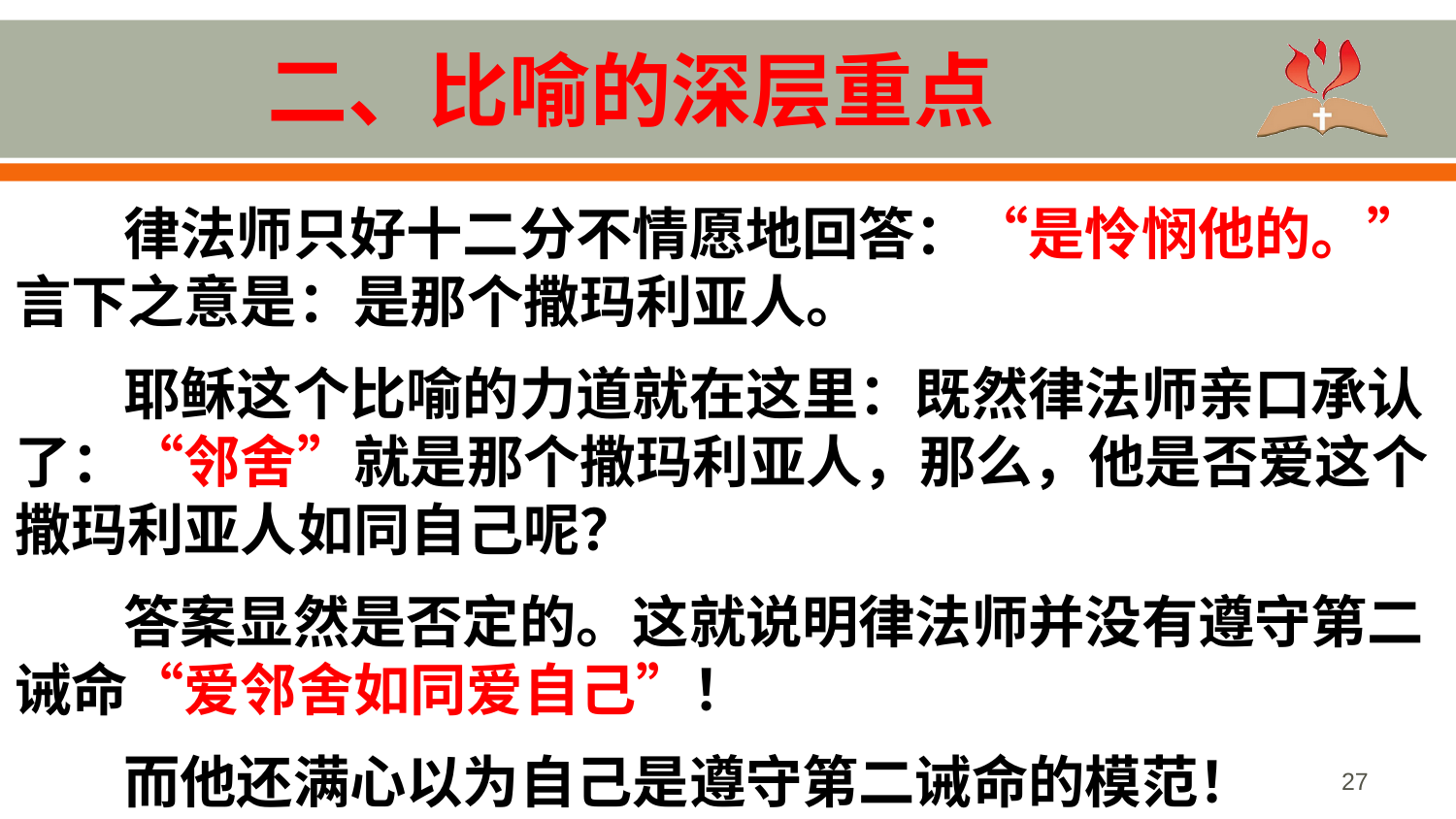

# 二、比喻的深层重点
律法师只好十二分不情愿地回答：“是怜悯他的。”言下之意是：是那个撒玛利亚人。
耶稣这个比喻的力道就在这里：既然律法师亲口承认了：“邻舍”就是那个撒玛利亚人，那么，他是否爱这个撒玛利亚人如同自己呢？
答案显然是否定的。这就说明律法师并没有遵守第二诫命“爱邻舍如同爱自己”！
而他还满心以为自己是遵守第二诫命的模范！

27